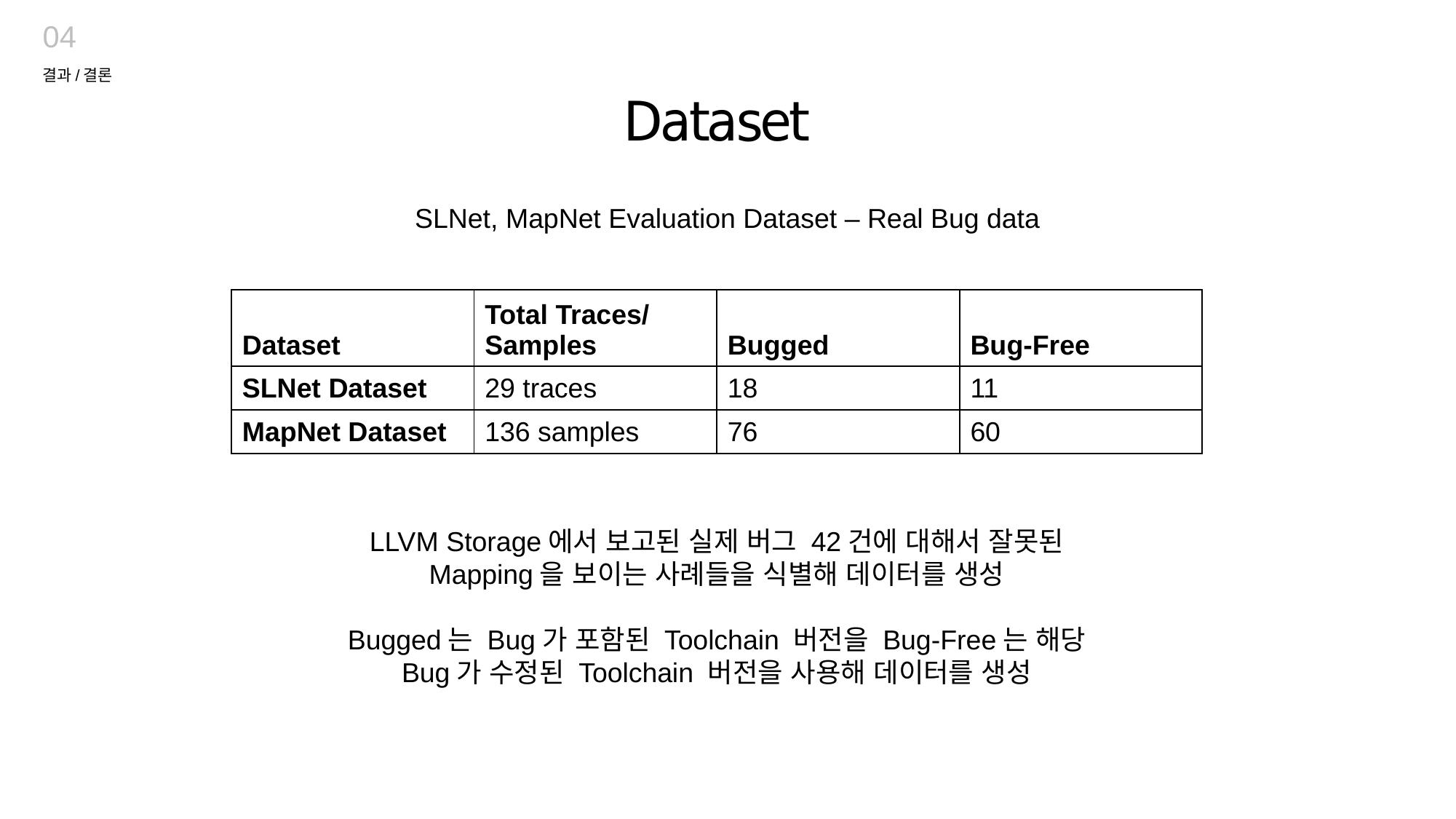

04
결과/결론
Dataset
SLNet, MapNet Evaluation Dataset – Real Bug data
| Dataset | Total Traces/ Samples | Bugged | Bug-Free |
| --- | --- | --- | --- |
| SLNet Dataset | 29 traces | 18 | 11 |
| MapNet Dataset | 136 samples | 76 | 60 |
LLVM Storage에서 보고된 실제 버그 42건에 대해서 잘못된
Mapping을 보이는 사례들을 식별해 데이터를 생성

Bugged는 Bug가 포함된 Toolchain 버전을 Bug-Free는 해당 Bug가 수정된 Toolchain 버전을 사용해 데이터를 생성